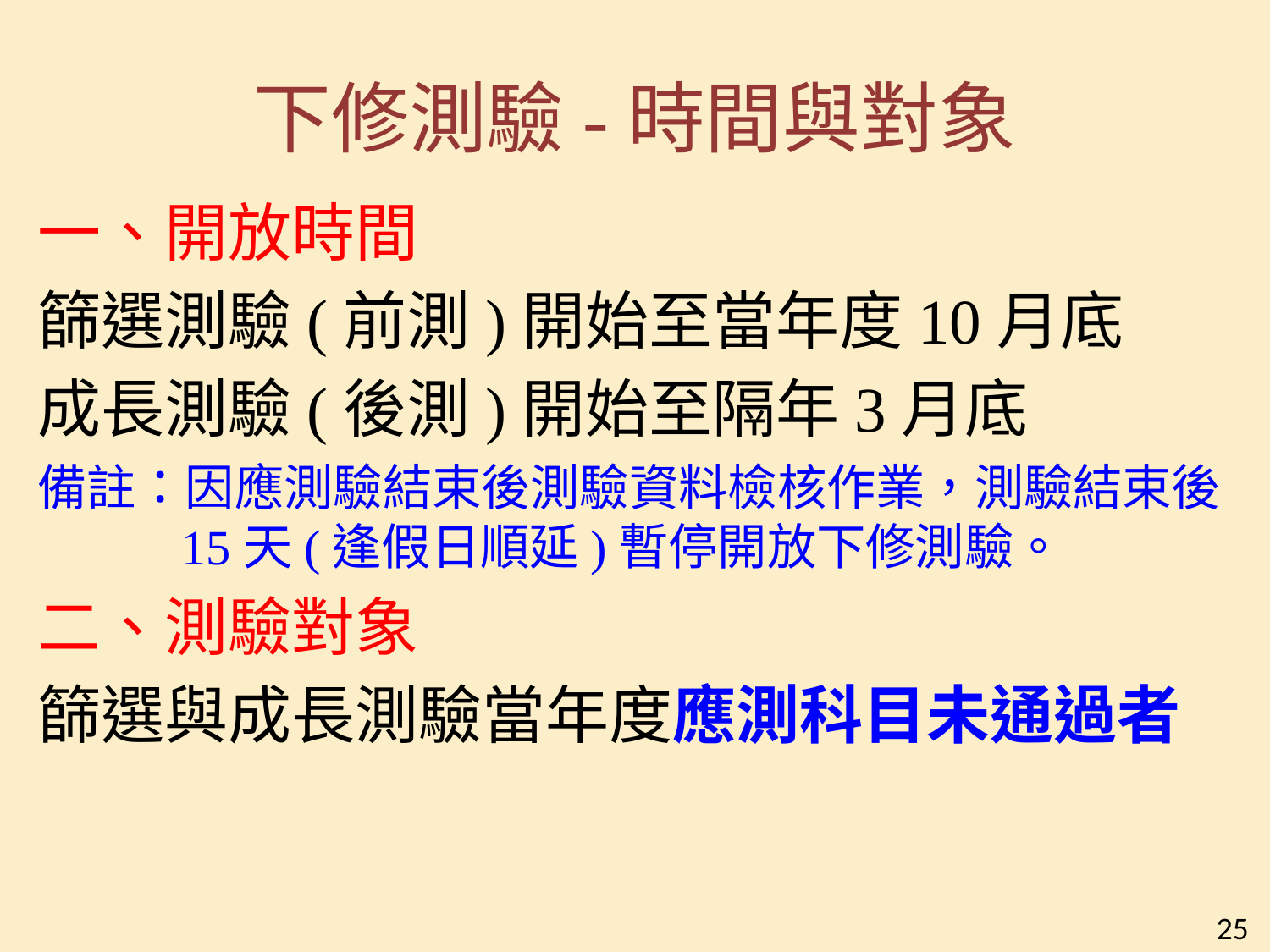

# 下修測驗-時間與對象
一、開放時間
篩選測驗(前測)開始至當年度10月底
成長測驗(後測)開始至隔年3月底
備註：因應測驗結束後測驗資料檢核作業，測驗結束後
            15天(逢假日順延)暫停開放下修測驗。
二、測驗對象
篩選與成長測驗當年度應測科目未通過者
25